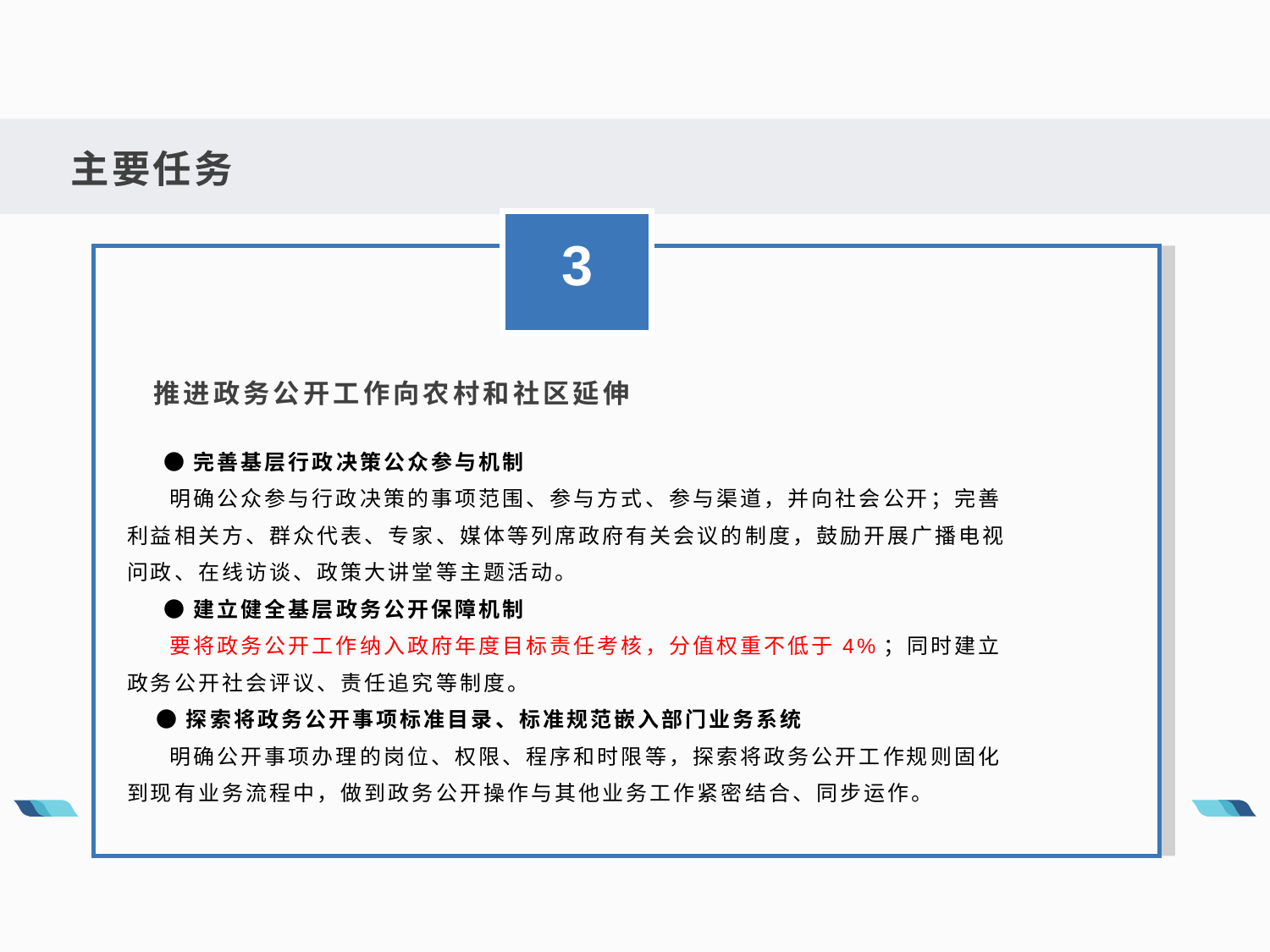

主要任务

3

  推进政务公开工作向农村和社区延伸
     ●完善基层行政决策公众参与机制
     明确公众参与行政决策的事项范围、参与方式、参与渠道，并向社会公开；完善利益相关方、群众代表、专家、媒体等列席政府有关会议的制度，鼓励开展广播电视问政、在线访谈、政策大讲堂等主题活动。
     ●建立健全基层政务公开保障机制
     要将政务公开工作纳入政府年度目标责任考核，分值权重不低于4%；同时建立政务公开社会评议、责任追究等制度。
    ●探索将政务公开事项标准目录、标准规范嵌入部门业务系统
     明确公开事项办理的岗位、权限、程序和时限等，探索将政务公开工作规则固化到现有业务流程中，做到政务公开操作与其他业务工作紧密结合、同步运作。